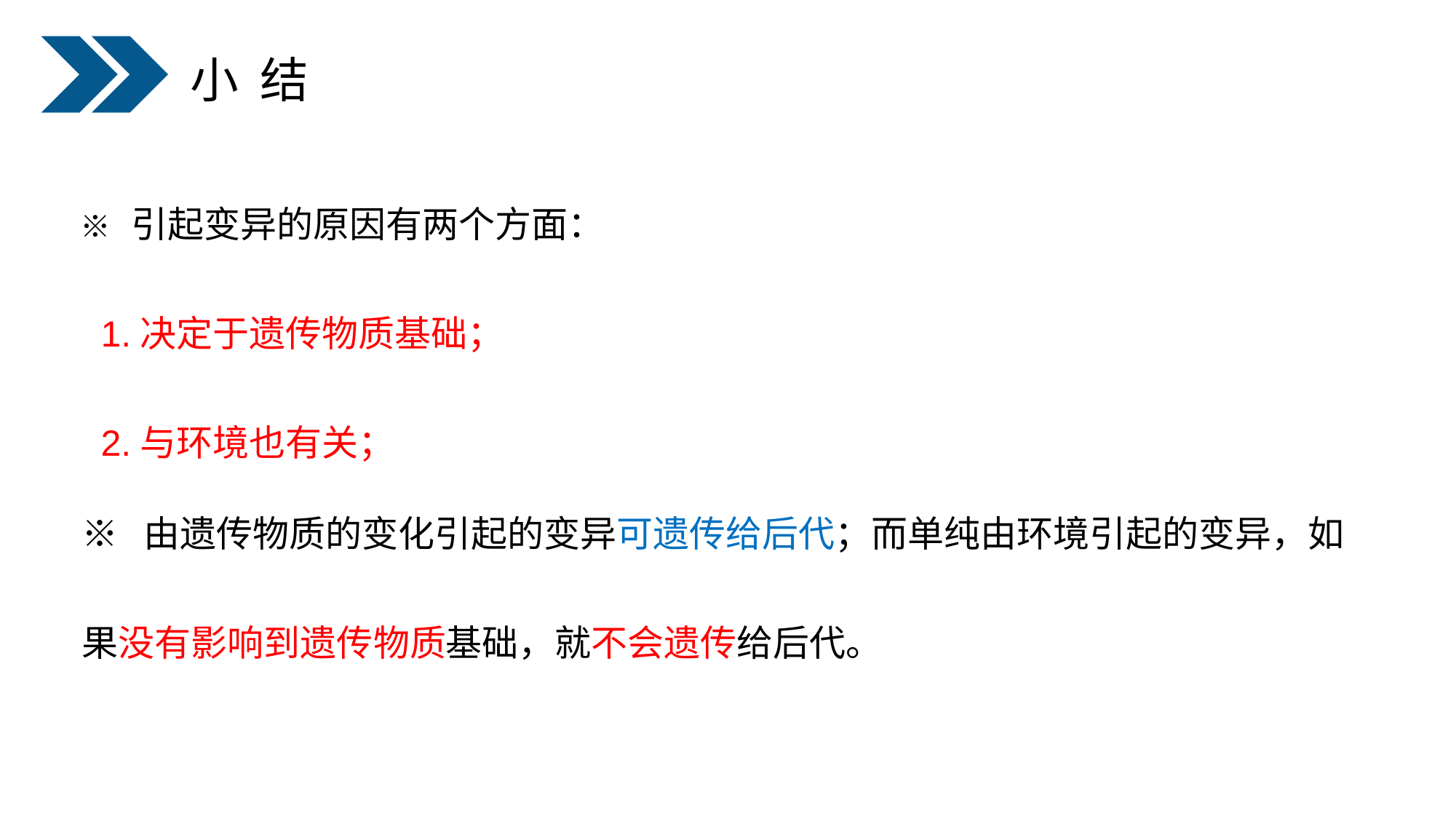

小  结
※  引起变异的原因有两个方面：
  1.决定于遗传物质基础；
  2.与环境也有关；
※  由遗传物质的变化引起的变异可遗传给后代；而单纯由环境引起的变异，如果没有影响到遗传物质基础，就不会遗传给后代。